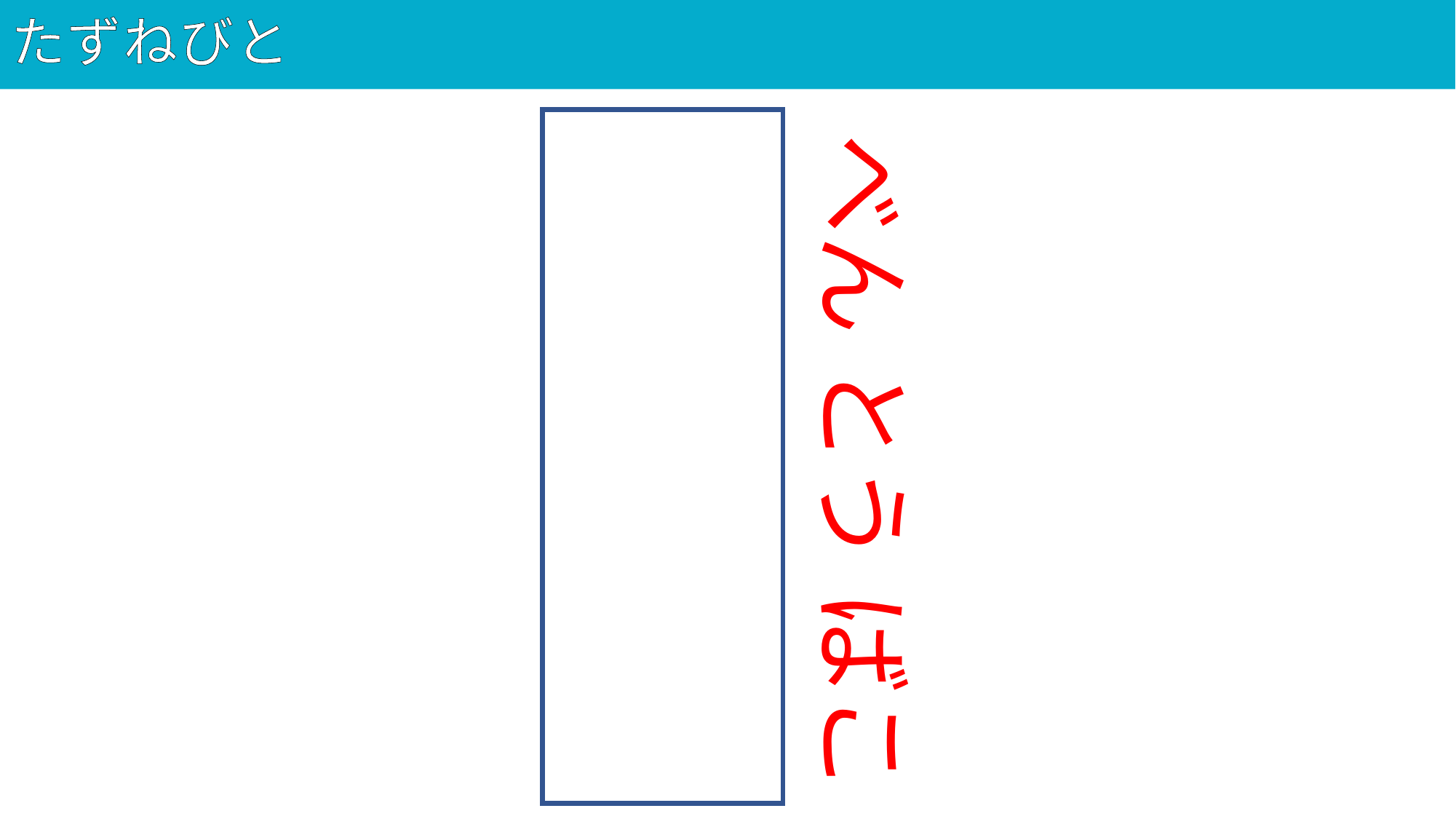

# たずねびと
11
弁当箱

べん
とう
ばこ